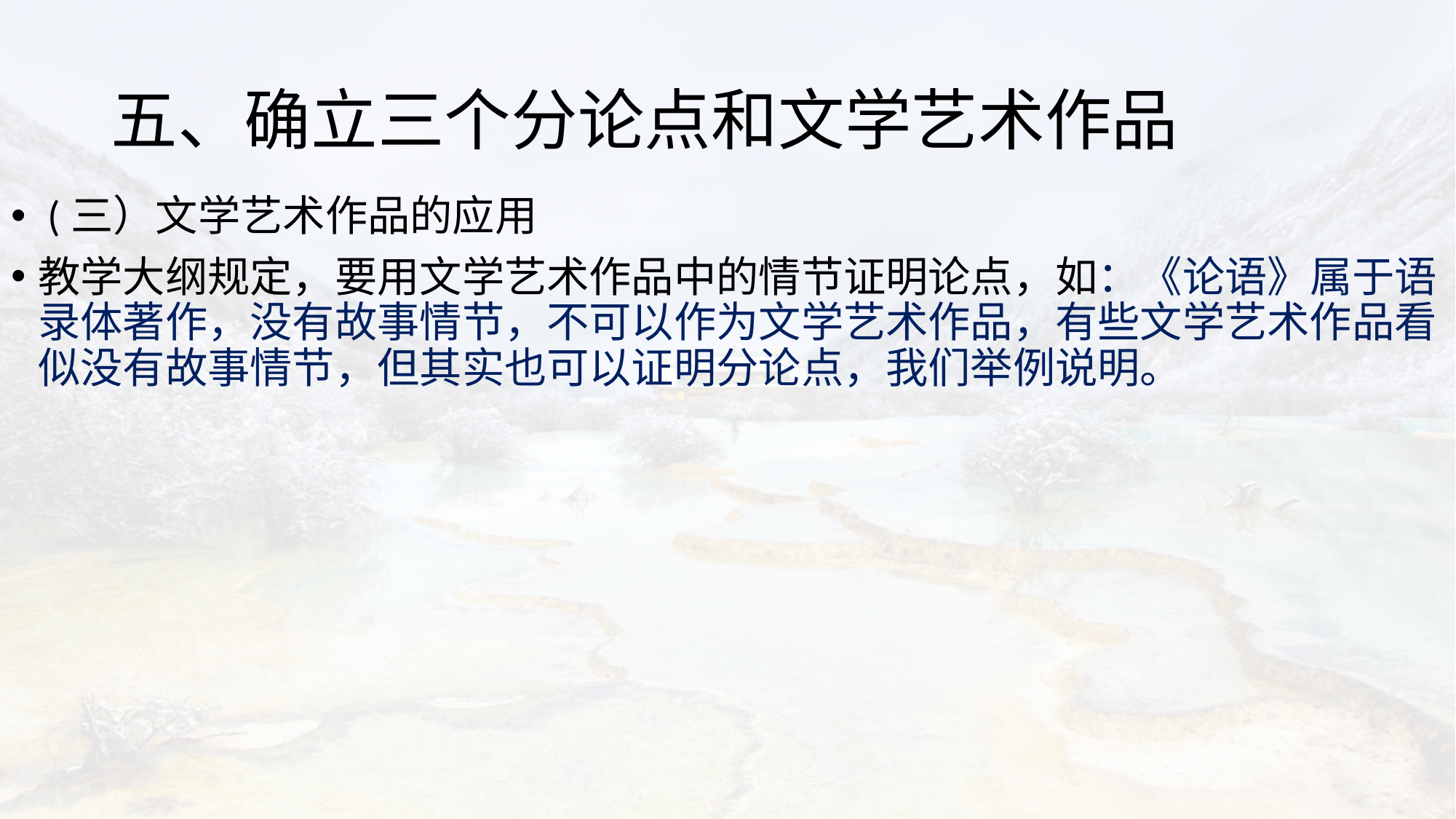

# 五、确立三个分论点和文学艺术作品
 (三）文学艺术作品的应用
教学大纲规定，要用文学艺术作品中的情节证明论点，如：《论语》属于语录体著作，没有故事情节，不可以作为文学艺术作品，有些文学艺术作品看似没有故事情节，但其实也可以证明分论点，我们举例说明。